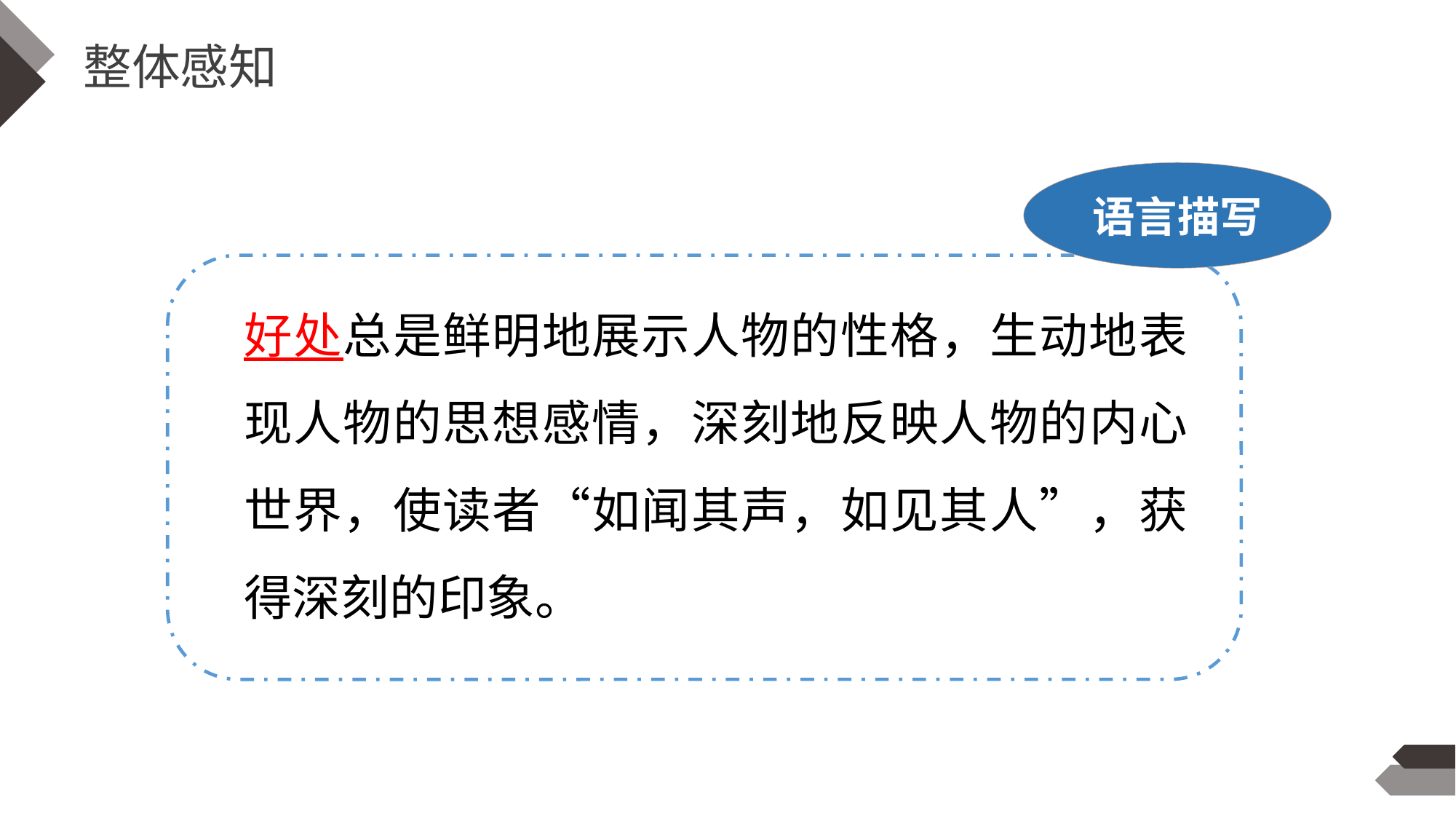

整体感知
语言描写

好处总是鲜明地展示人物的性格，生动地表现人物的思想感情，深刻地反映人物的内心世界，使读者“如闻其声，如见其人”，获得深刻的印象。